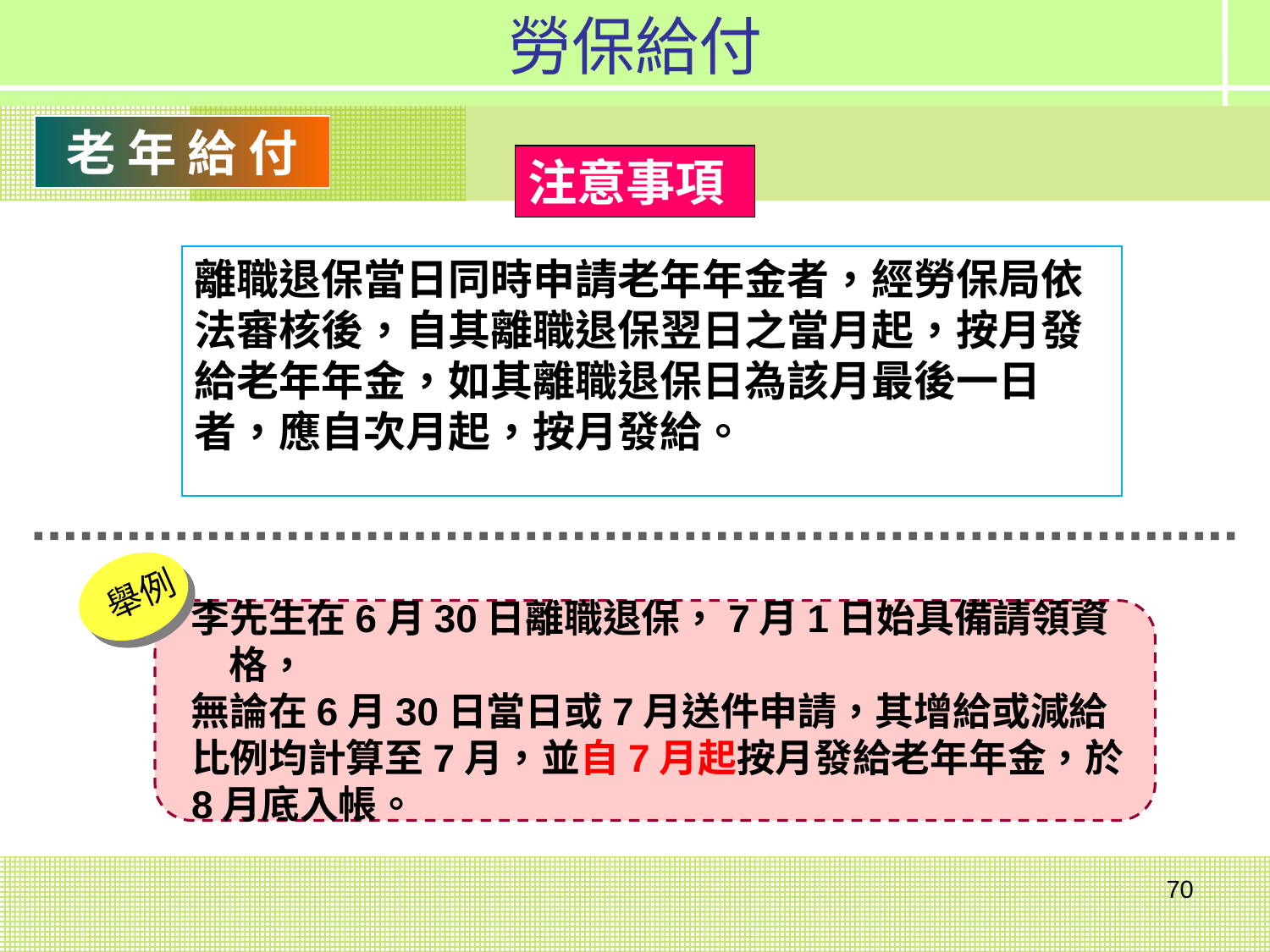

勞保給付

老 年 給 付
注意事項
離職退保當日同時申請老年年金者，經勞保局依法審核後，自其離職退保翌日之當月起，按月發給老年年金，如其離職退保日為該月最後一日者，應自次月起，按月發給。

舉例
李先生在6月30日離職退保，7月1日始具備請領資格，
無論在6月30日當日或7月送件申請，其增給或減給比例均計算至7月，並自7月起按月發給老年年金，於8月底入帳。
70